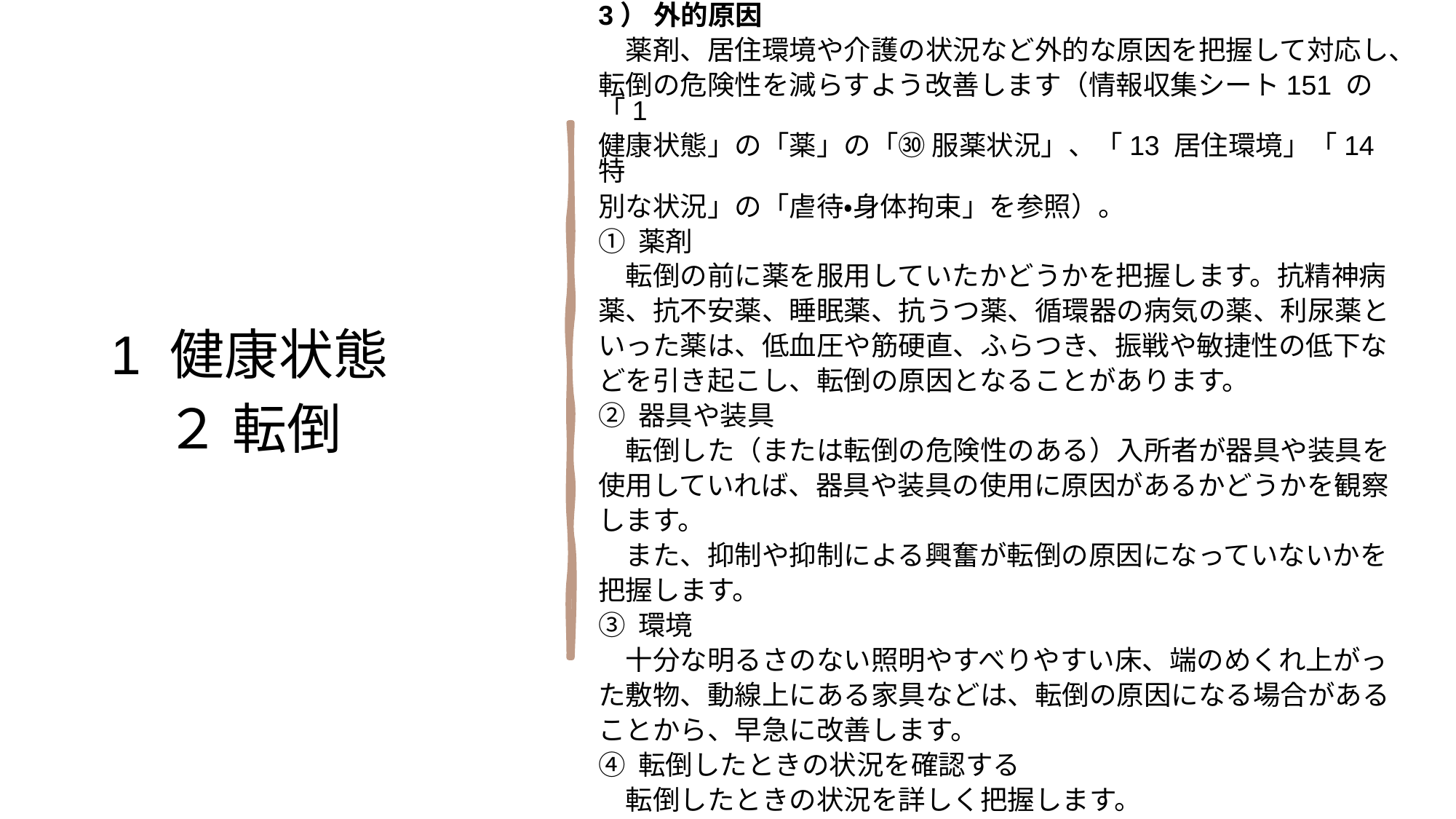

3） 外的原因
　薬剤、居住環境や介護の状況など外的な原因を把握して対応し、
転倒の危険性を減らすよう改善します（情報収集シート151 の「1
健康状態」の「薬」の「㉚ 服薬状況」、「13 居住環境」「14 特
別な状況」の「虐待・身体拘束」を参照）。
① 薬剤
　転倒の前に薬を服用していたかどうかを把握します。抗精神病
薬、抗不安薬、睡眠薬、抗うつ薬、循環器の病気の薬、利尿薬と
いった薬は、低血圧や筋硬直、ふらつき、振戦や敏捷性の低下な
どを引き起こし、転倒の原因となることがあります。
② 器具や装具
　転倒した（または転倒の危険性のある）入所者が器具や装具を
使用していれば、器具や装具の使用に原因があるかどうかを観察
します。
　また、抑制や抑制による興奮が転倒の原因になっていないかを
把握します。
③ 環境
　十分な明るさのない照明やすべりやすい床、端のめくれ上がっ
た敷物、動線上にある家具などは、転倒の原因になる場合がある
ことから、早急に改善します。
④ 転倒したときの状況を確認する
　転倒したときの状況を詳しく把握します。
1 健康状態
　２ 転倒